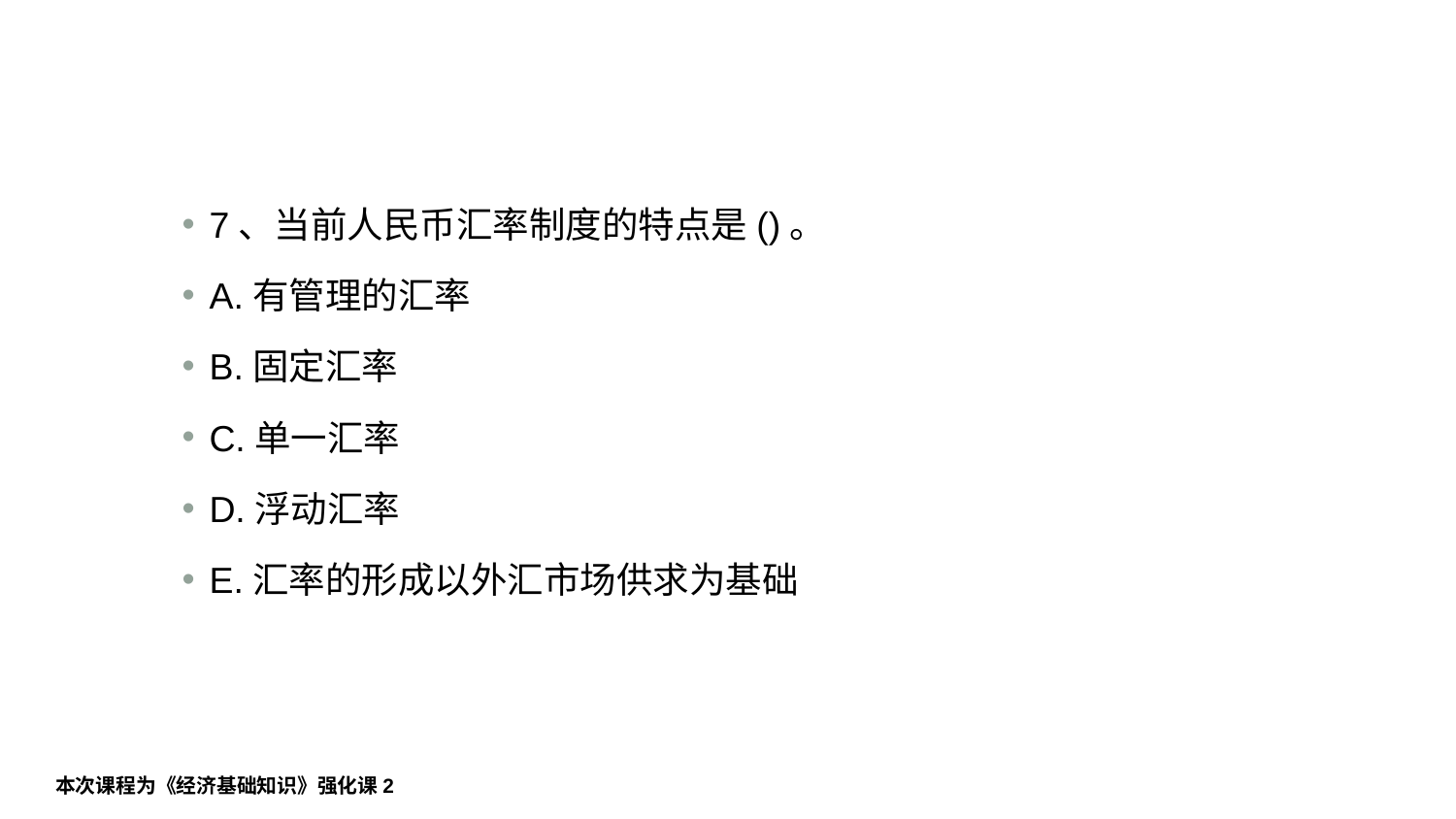

#
7、当前人民币汇率制度的特点是()。
A.有管理的汇率
B.固定汇率
C.单一汇率
D.浮动汇率
E.汇率的形成以外汇市场供求为基础